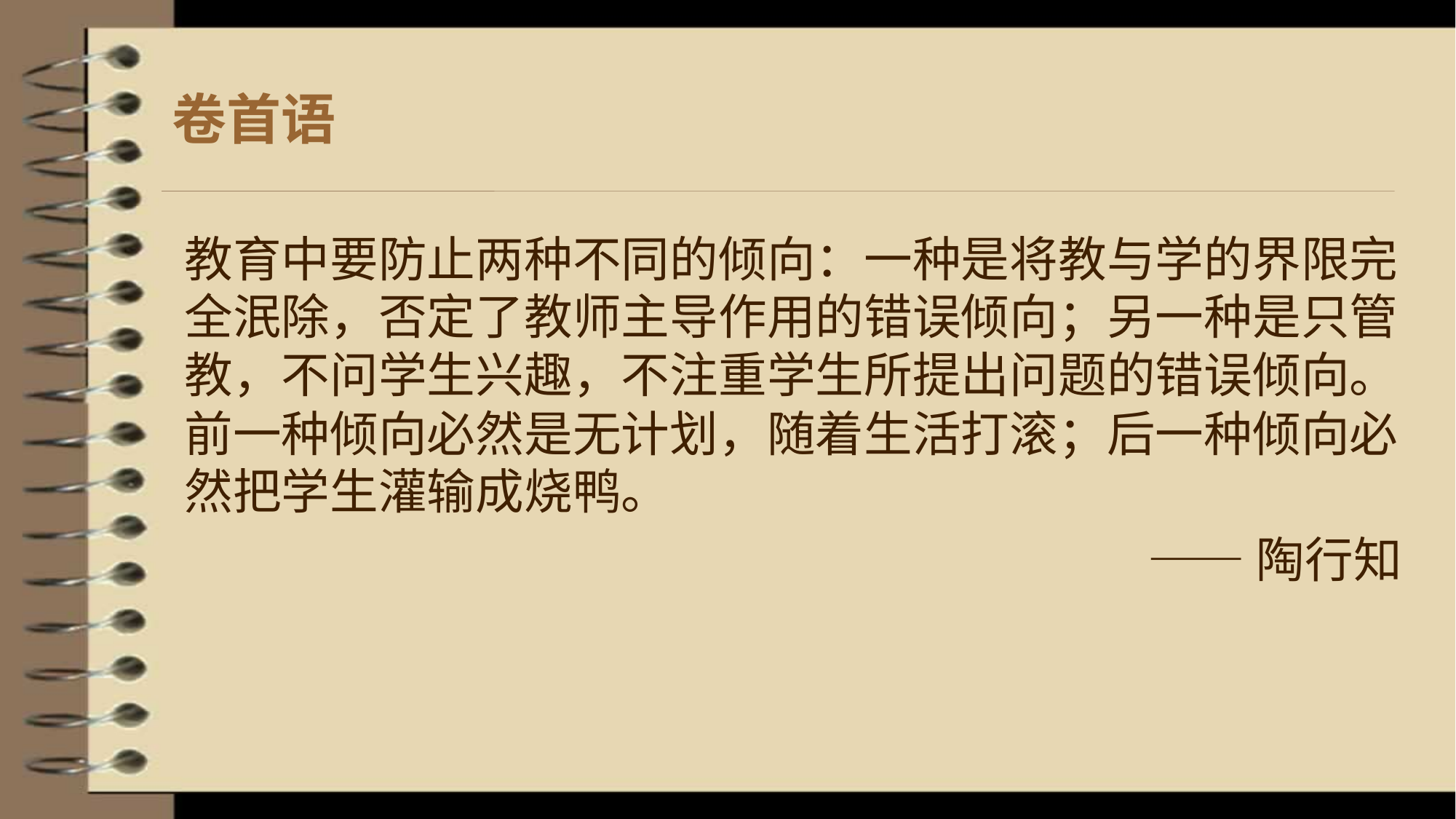

# 卷首语
教育中要防止两种不同的倾向：一种是将教与学的界限完全泯除，否定了教师主导作用的错误倾向；另一种是只管教，不问学生兴趣，不注重学生所提出问题的错误倾向。前一种倾向必然是无计划，随着生活打滚；后一种倾向必然把学生灌输成烧鸭。
——陶行知